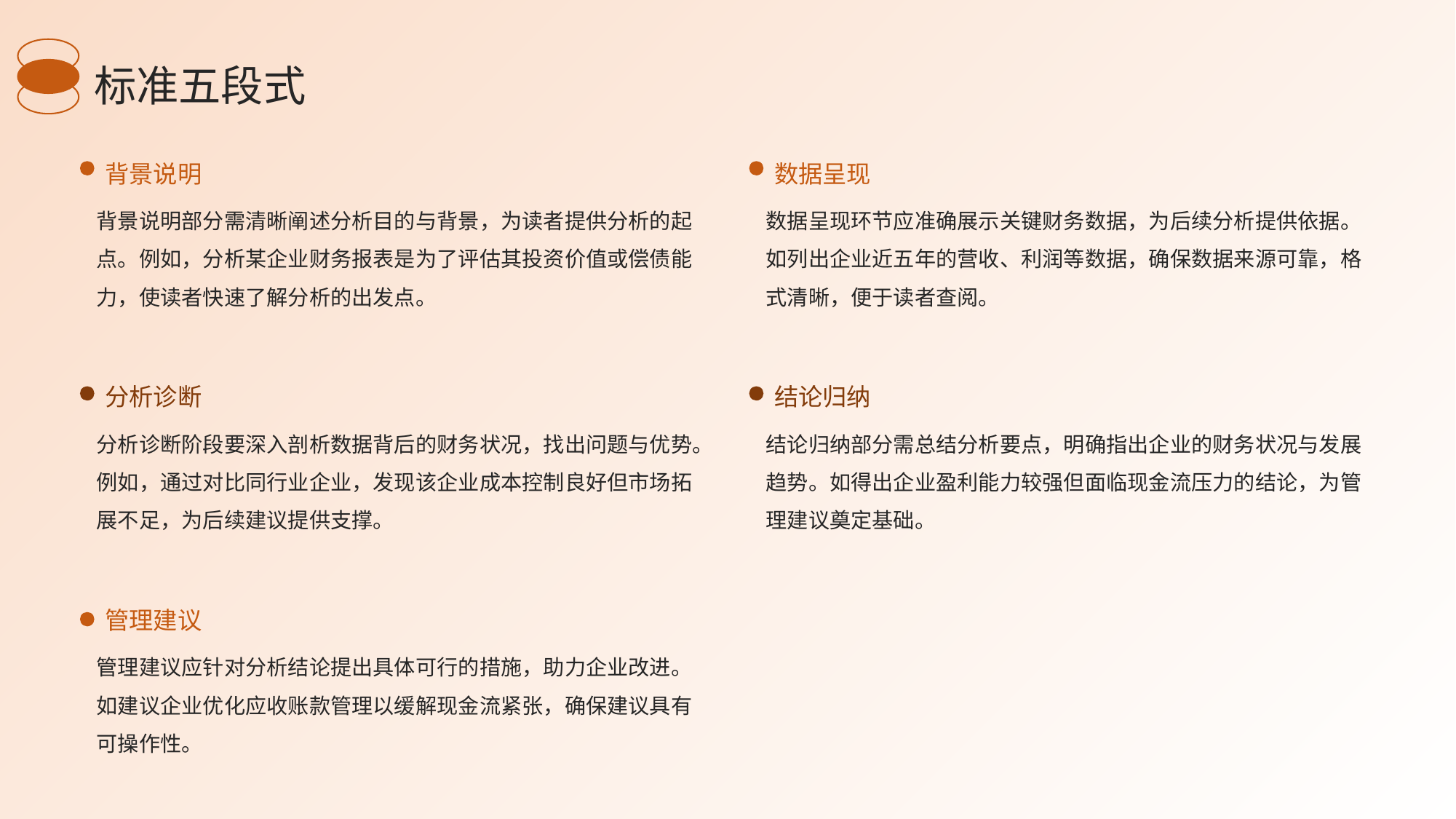

标准五段式
背景说明
数据呈现

背景说明部分需清晰阐述分析目的与背景，为读者提供分析的起点。例如，分析某企业财务报表是为了评估其投资价值或偿债能力，使读者快速了解分析的出发点。
数据呈现环节应准确展示关键财务数据，为后续分析提供依据。如列出企业近五年的营收、利润等数据，确保数据来源可靠，格式清晰，便于读者查阅。
分析诊断
结论归纳

分析诊断阶段要深入剖析数据背后的财务状况，找出问题与优势。例如，通过对比同行业企业，发现该企业成本控制良好但市场拓展不足，为后续建议提供支撑。
结论归纳部分需总结分析要点，明确指出企业的财务状况与发展趋势。如得出企业盈利能力较强但面临现金流压力的结论，为管理建议奠定基础。
管理建议

管理建议应针对分析结论提出具体可行的措施，助力企业改进。如建议企业优化应收账款管理以缓解现金流紧张，确保建议具有可操作性。